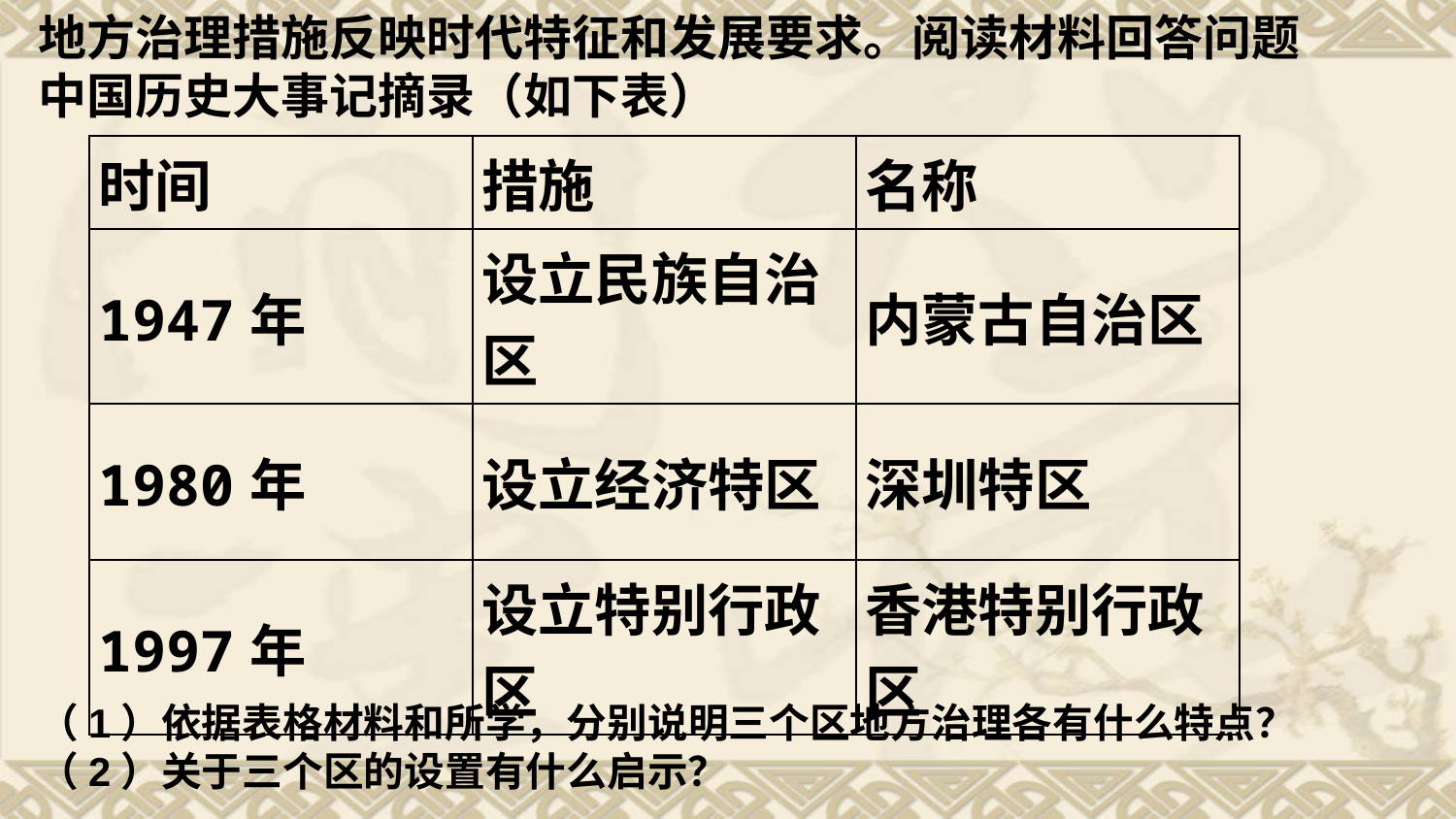

地方治理措施反映时代特征和发展要求。阅读材料回答问题中国历史大事记摘录（如下表）
| 时间 | 措施 | 名称 |
| --- | --- | --- |
| 1947年 | 设立民族自治区 | 内蒙古自治区 |
| 1980年 | 设立经济特区 | 深圳特区 |
| 1997年 | 设立特别行政区 | 香港特别行政区 |
（1）依据表格材料和所学，分别说明三个区地方治理各有什么特点？（2）关于三个区的设置有什么启示？